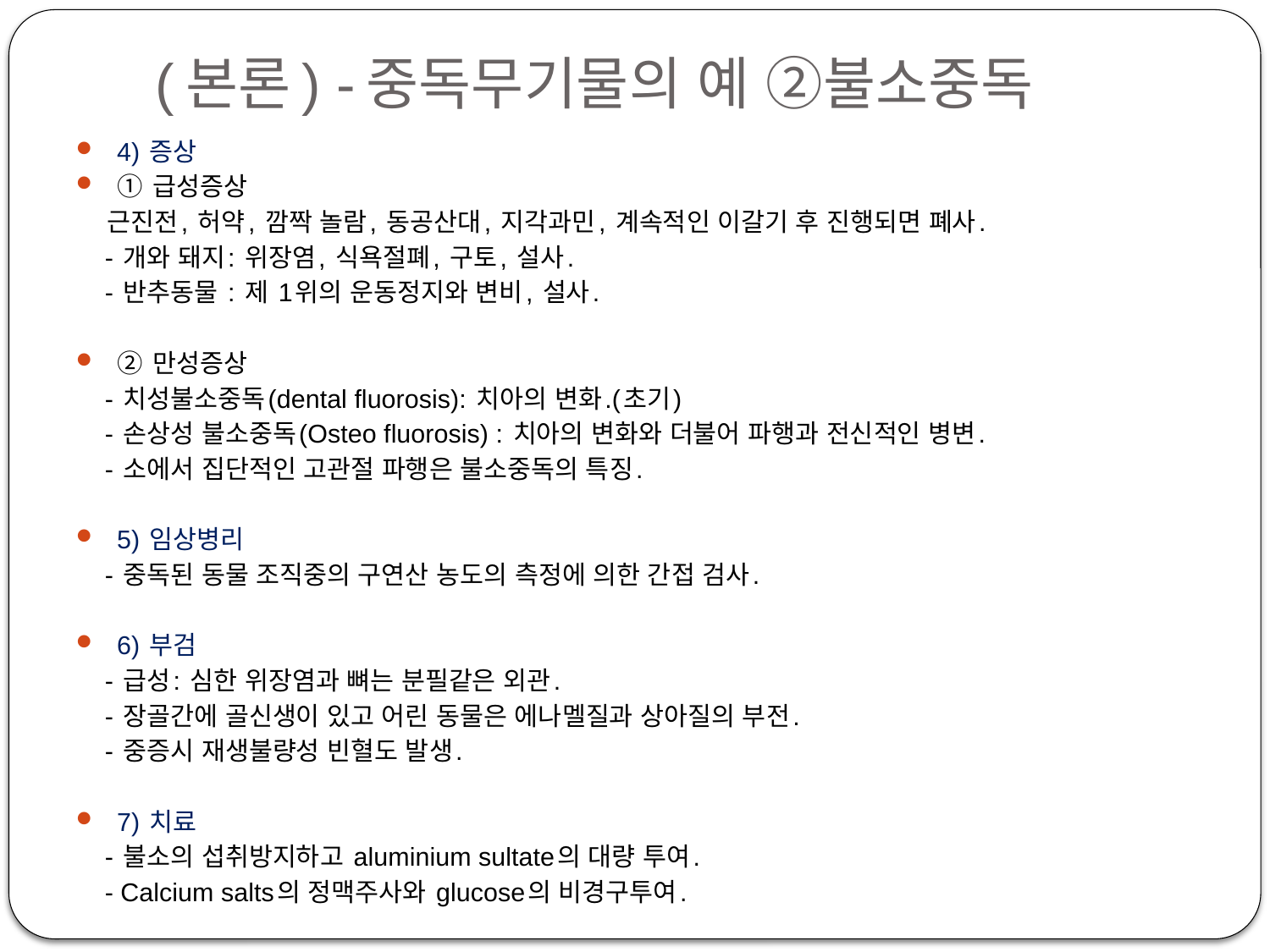

# (본론) -중독무기물의 예 ②불소중독
4) 증상
① 급성증상
    근진전, 허약, 깜짝 놀람, 동공산대, 지각과민, 계속적인 이갈기 후 진행되면 폐사.
    - 개와 돼지: 위장염, 식욕절폐, 구토, 설사.
    - 반추동물 : 제 1위의 운동정지와 변비, 설사.

② 만성증상
    - 치성불소중독(dental fluorosis): 치아의 변화.(초기)
    - 손상성 불소중독(Osteo fluorosis) : 치아의 변화와 더불어 파행과 전신적인 병변.
    - 소에서 집단적인 고관절 파행은 불소중독의 특징.

5) 임상병리
    - 중독된 동물 조직중의 구연산 농도의 측정에 의한 간접 검사.

6) 부검
    - 급성: 심한 위장염과 뼈는 분필같은 외관.
    - 장골간에 골신생이 있고 어린 동물은 에나멜질과 상아질의 부전.
    - 중증시 재생불량성 빈혈도 발생.

7) 치료
    - 불소의 섭취방지하고 aluminium sultate의 대량 투여.
    - Calcium salts의 정맥주사와 glucose의 비경구투여.